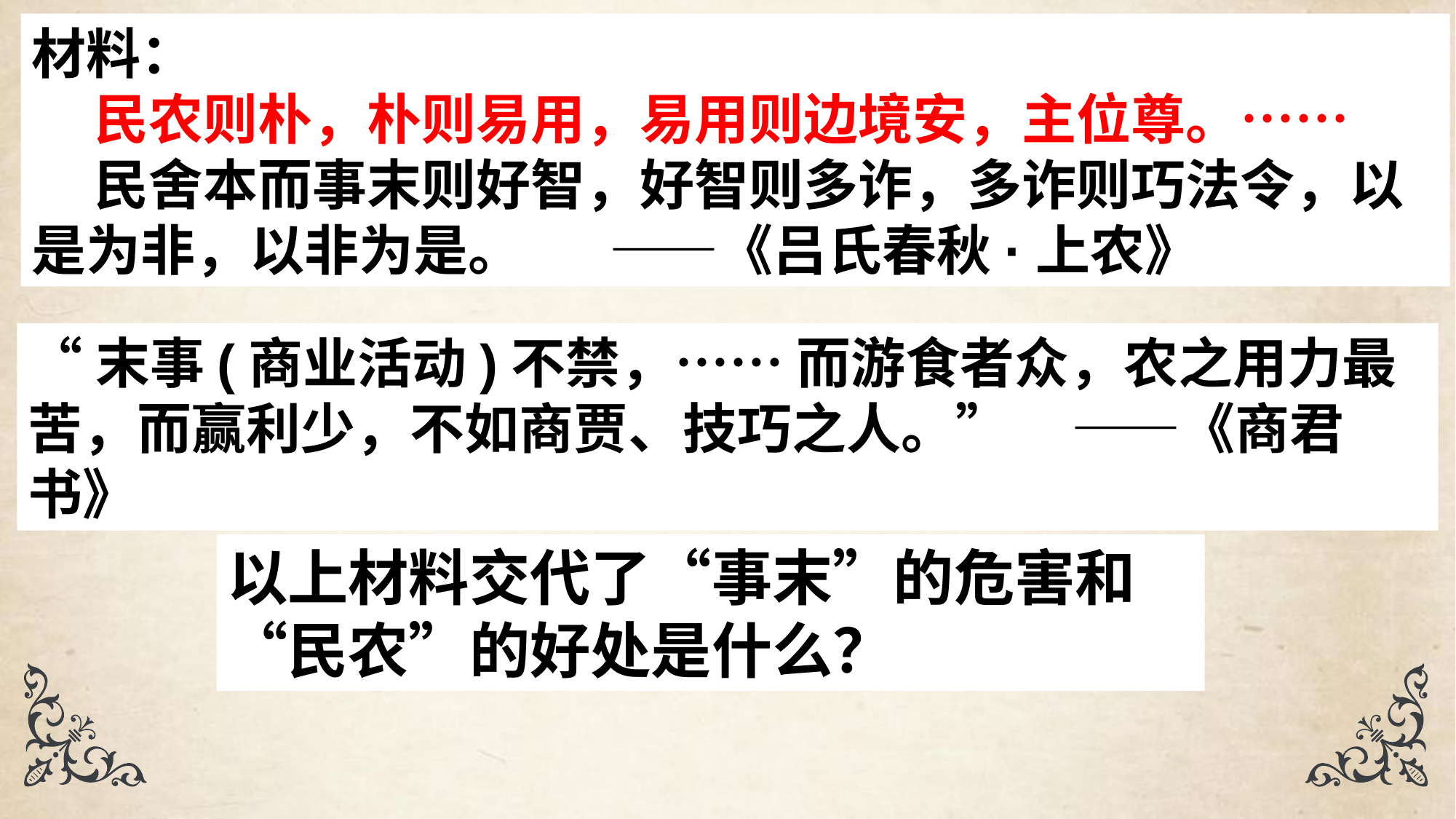

材料：
    民农则朴，朴则易用，易用则边境安，主位尊。……
    民舍本而事末则好智，好智则多诈，多诈则巧法令，以是为非，以非为是。       ——《吕氏春秋·上农》
“末事(商业活动)不禁，…… 而游食者众，农之用力最苦，而赢利少，不如商贾、技巧之人。”     ——《商君书》
以上材料交代了“事末”的危害和“民农”的好处是什么？